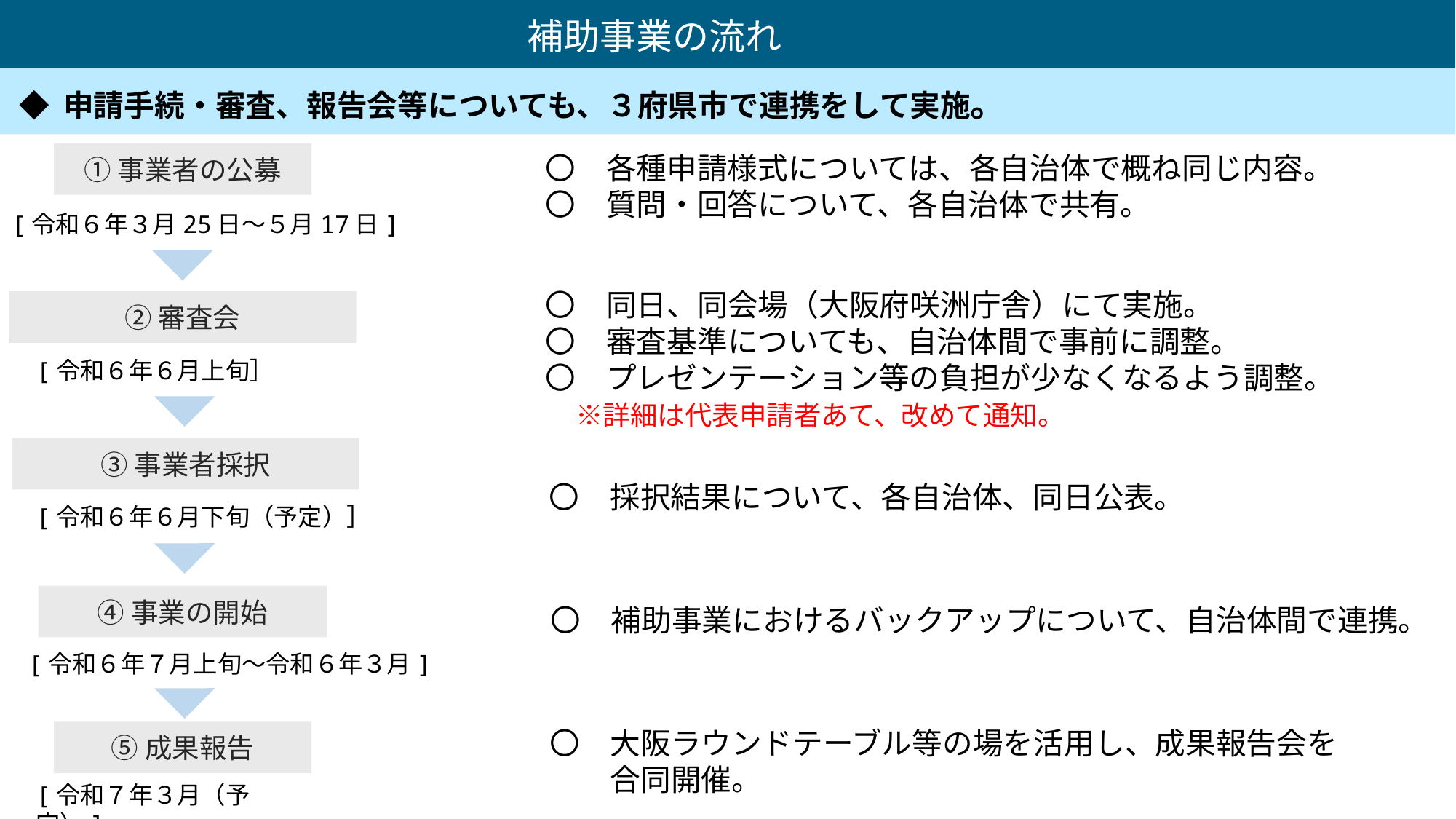

補助事業の流れ
 ◆ 申請手続・審査、報告会等についても、３府県市で連携をして実施。

①事業者の公募
〇　各種申請様式については、各自治体で概ね同じ内容。
〇　質問・回答について、各自治体で共有。
[令和６年３月25日～５月17日]

〇　同日、同会場（大阪府咲洲庁舎）にて実施。
〇　審査基準についても、自治体間で事前に調整。
〇　プレゼンテーション等の負担が少なくなるよう調整。
　※詳細は代表申請者あて、改めて通知。
②審査会
[令和６年６月上旬］

③事業者採択
〇　採択結果について、各自治体、同日公表。
[令和６年６月下旬（予定）］

④事業の開始
〇　補助事業におけるバックアップについて、自治体間で連携。
[令和６年７月上旬～令和６年３月]

〇　大阪ラウンドテーブル等の場を活用し、成果報告会を
　　合同開催。
⑤成果報告
[令和７年３月（予定）]